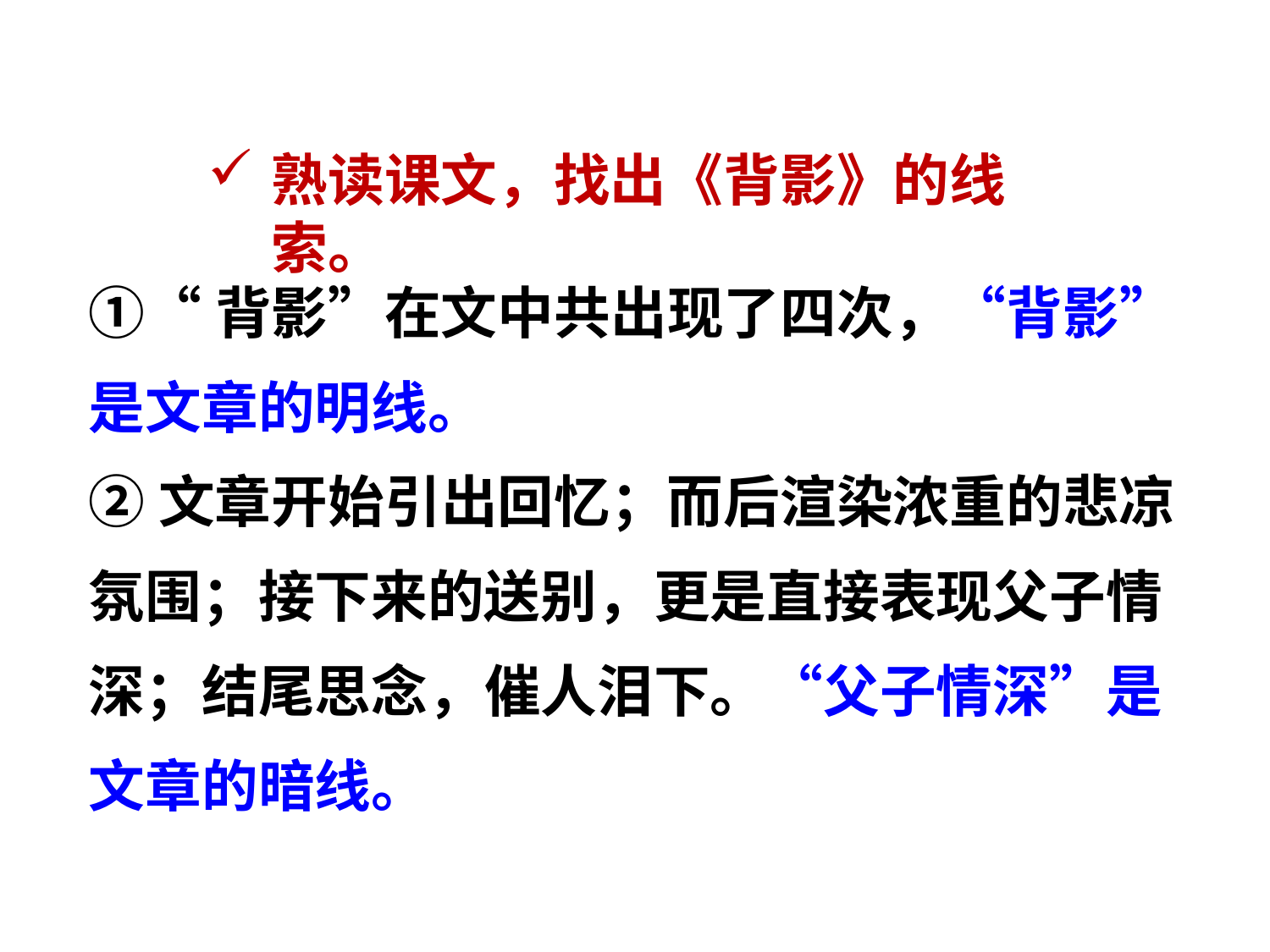

熟读课文，找出《背影》的线索。
①“背影”在文中共出现了四次，“背影”是文章的明线。
②文章开始引出回忆；而后渲染浓重的悲凉氛围；接下来的送别，更是直接表现父子情深；结尾思念，催人泪下。“父子情深”是文章的暗线。